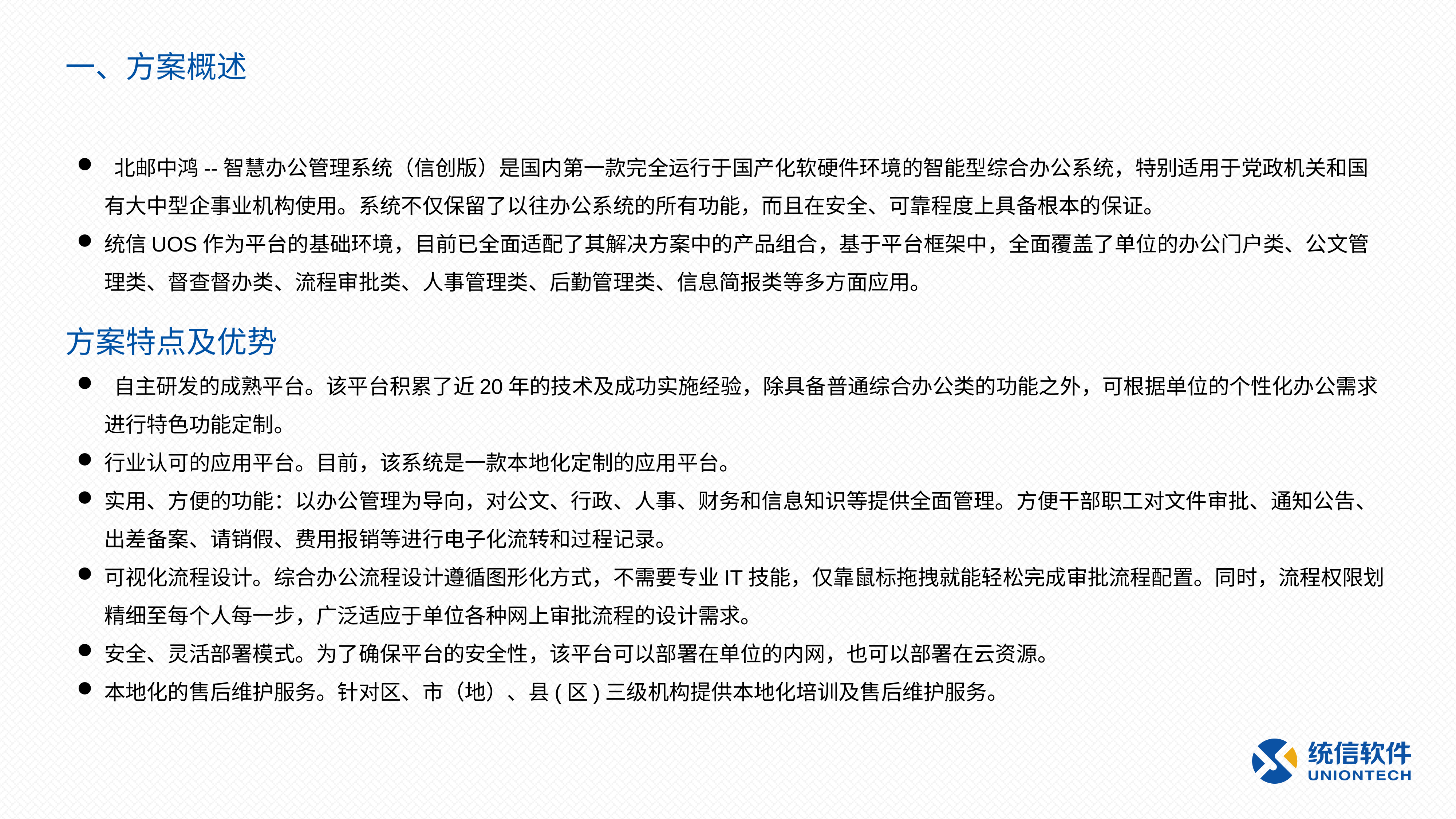

一、方案概述
 北邮中鸿--智慧办公管理系统（信创版）是国内第一款完全运行于国产化软硬件环境的智能型综合办公系统，特别适用于党政机关和国有大中型企事业机构使用。系统不仅保留了以往办公系统的所有功能，而且在安全、可靠程度上具备根本的保证。
统信UOS作为平台的基础环境，目前已全面适配了其解决方案中的产品组合，基于平台框架中，全面覆盖了单位的办公门户类、公文管理类、督查督办类、流程审批类、人事管理类、后勤管理类、信息简报类等多方面应用。
方案特点及优势
 自主研发的成熟平台。该平台积累了近20年的技术及成功实施经验，除具备普通综合办公类的功能之外，可根据单位的个性化办公需求进行特色功能定制。
行业认可的应用平台。目前，该系统是一款本地化定制的应用平台。
实用、方便的功能：以办公管理为导向，对公文、行政、人事、财务和信息知识等提供全面管理。方便干部职工对文件审批、通知公告、出差备案、请销假、费用报销等进行电子化流转和过程记录。
可视化流程设计。综合办公流程设计遵循图形化方式，不需要专业IT技能，仅靠鼠标拖拽就能轻松完成审批流程配置。同时，流程权限划精细至每个人每一步，广泛适应于单位各种网上审批流程的设计需求。
安全、灵活部署模式。为了确保平台的安全性，该平台可以部署在单位的内网，也可以部署在云资源。
本地化的售后维护服务。针对区、市（地）、县(区)三级机构提供本地化培训及售后维护服务。